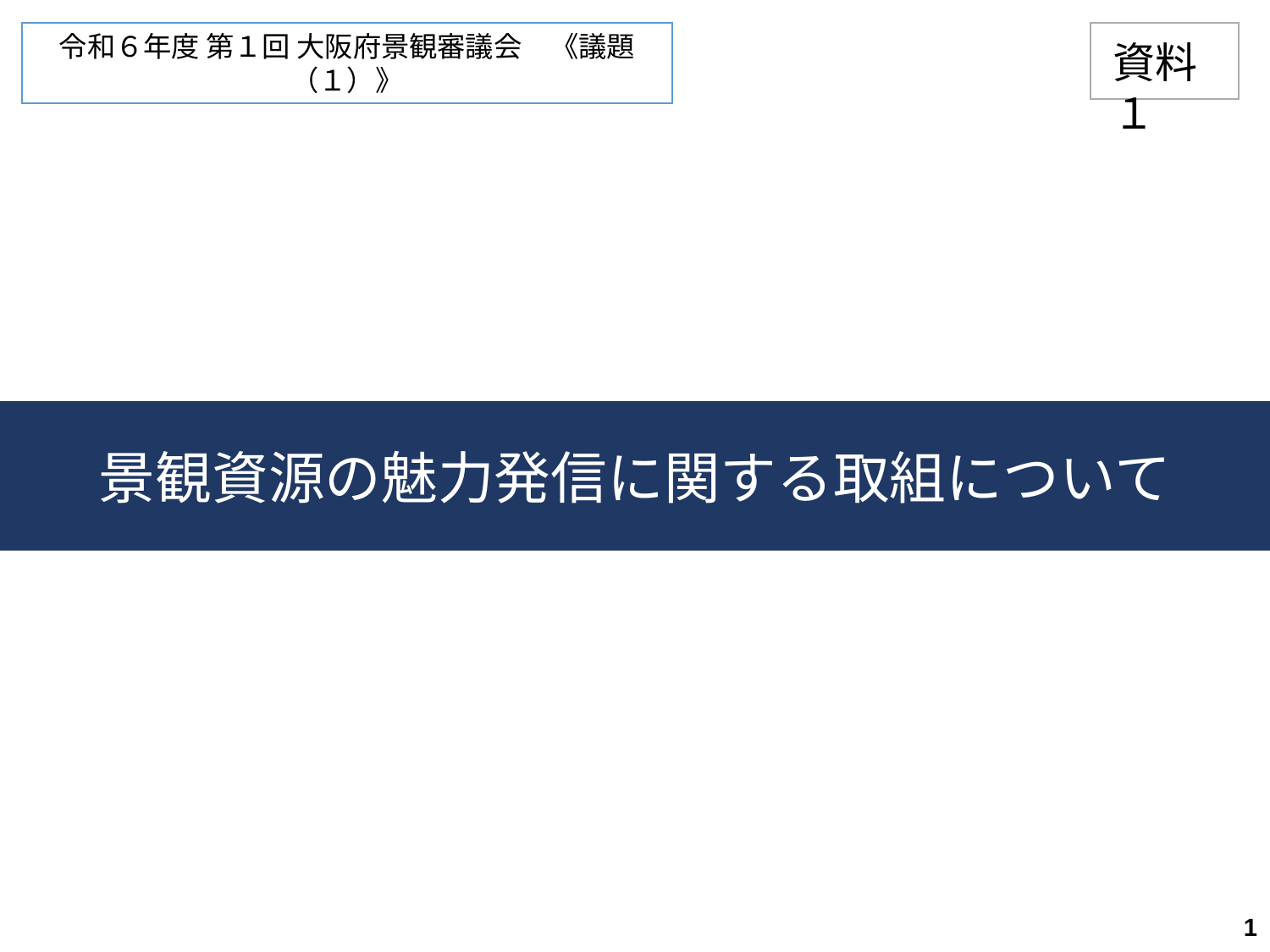

令和６年度 第１回 大阪府景観審議会　《議題（１）》

資料１
景観資源の魅力発信に関する取組について
1